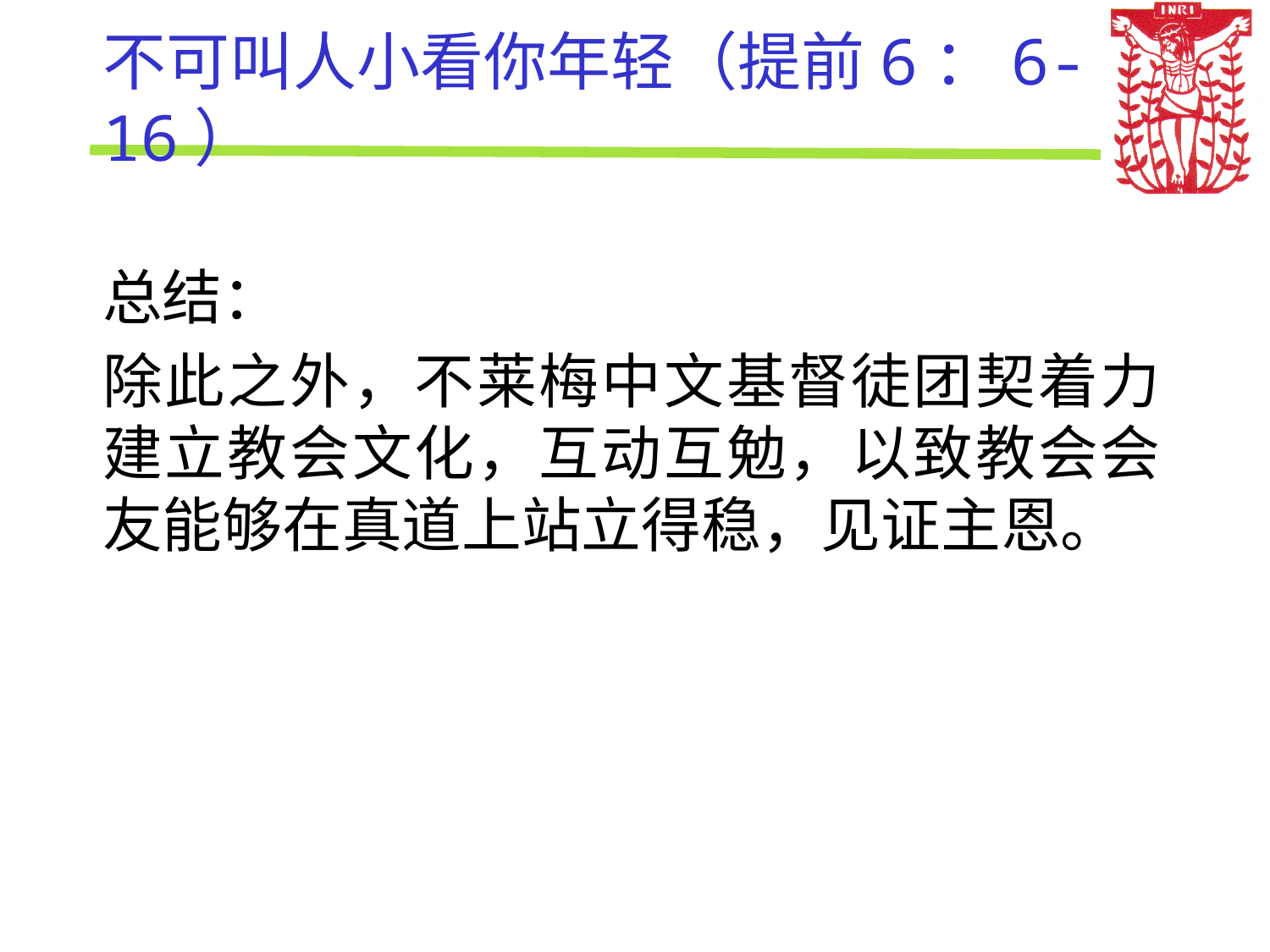

# 不可叫人小看你年轻（提前6：6-16）

总结：
除此之外，不莱梅中文基督徒团契着力建立教会文化，互动互勉，以致教会会友能够在真道上站立得稳，见证主恩。